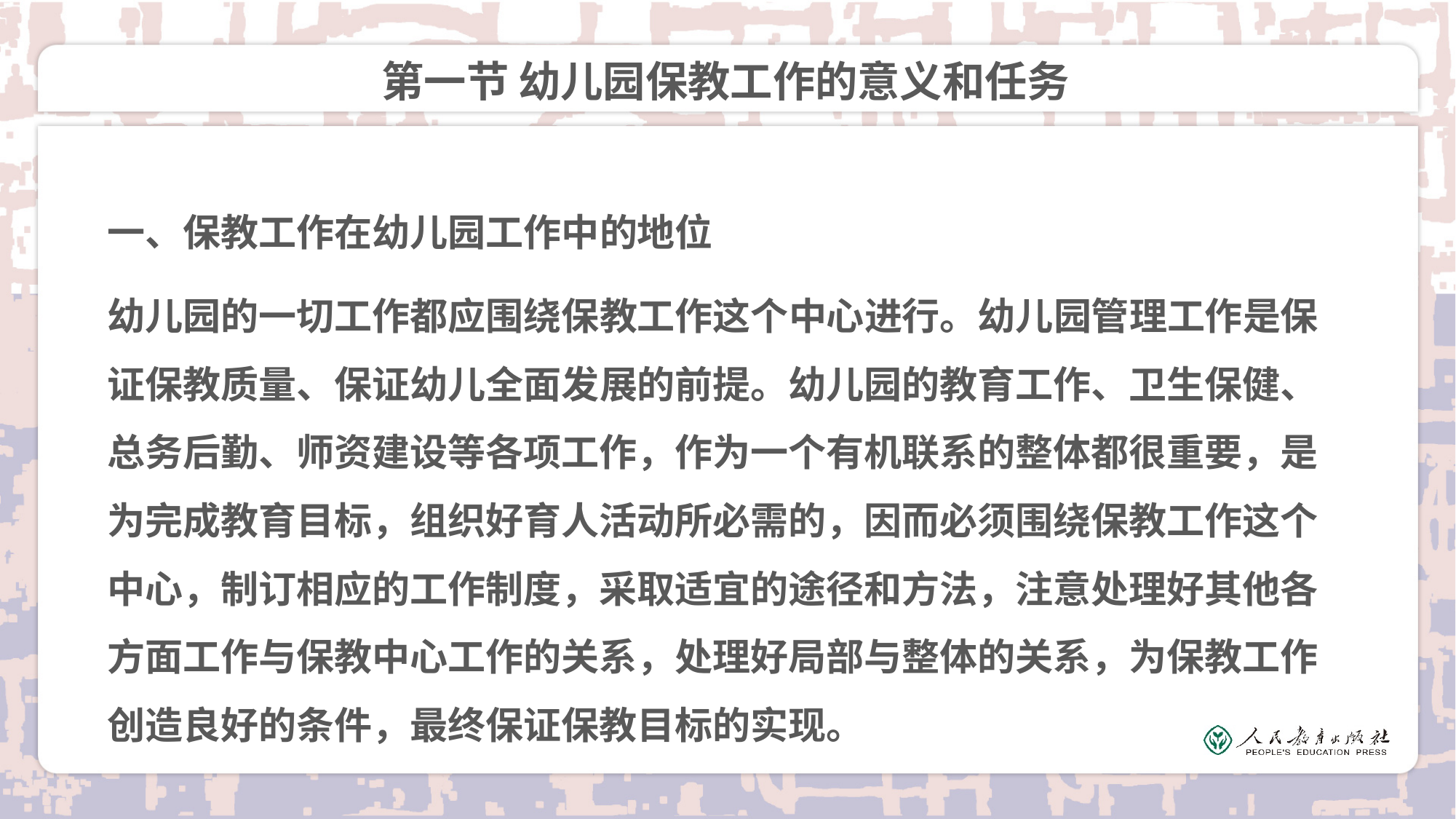

# 第一节 幼儿园保教工作的意义和任务
一、保教工作在幼儿园工作中的地位
幼儿园的一切工作都应围绕保教工作这个中心进行。幼儿园管理工作是保证保教质量、保证幼儿全面发展的前提。幼儿园的教育工作、卫生保健、总务后勤、师资建设等各项工作，作为一个有机联系的整体都很重要，是为完成教育目标，组织好育人活动所必需的，因而必须围绕保教工作这个中心，制订相应的工作制度，采取适宜的途径和方法，注意处理好其他各方面工作与保教中心工作的关系，处理好局部与整体的关系，为保教工作创造良好的条件，最终保证保教目标的实现。